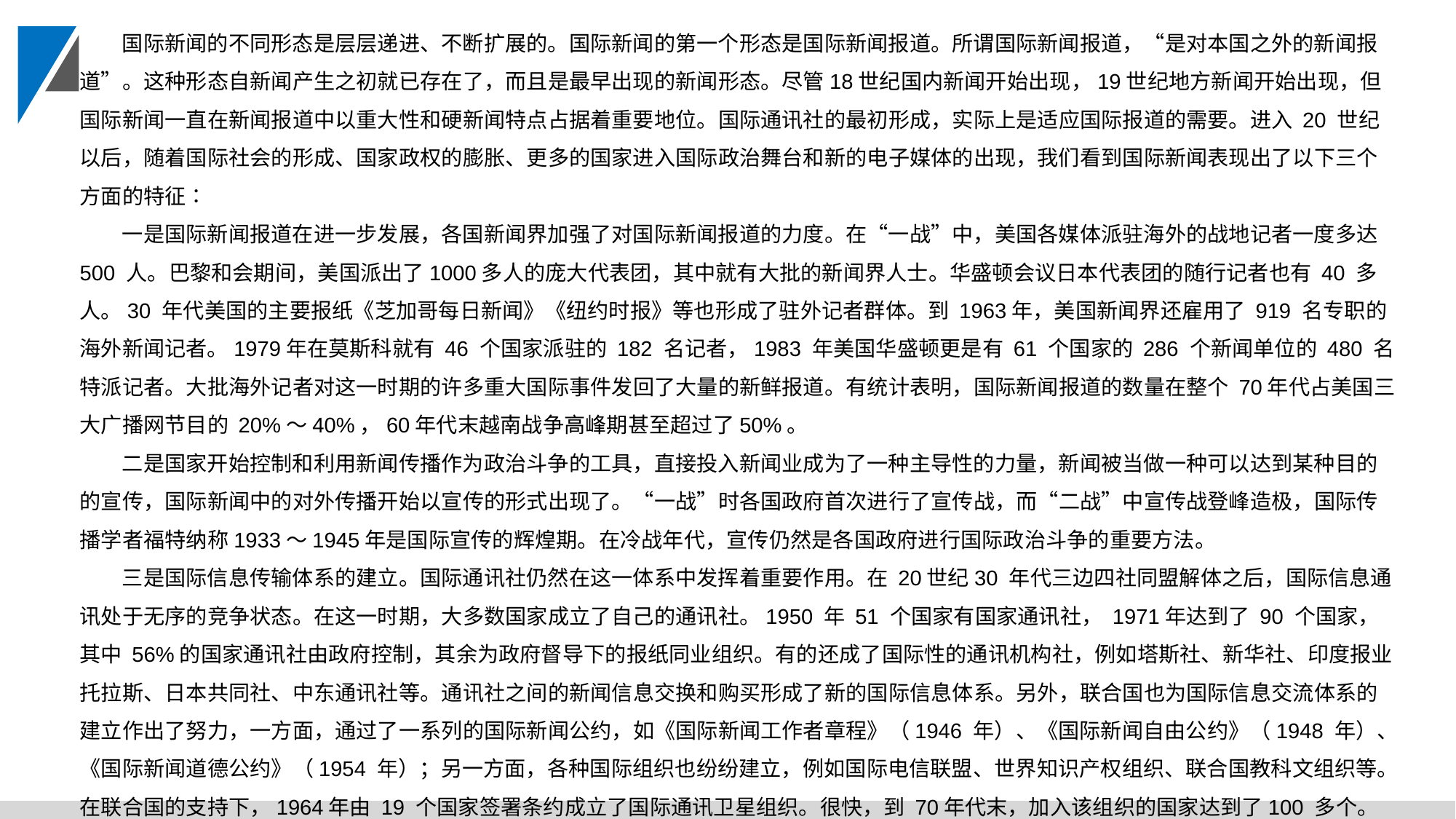

国际新闻的不同形态是层层递进、不断扩展的。国际新闻的第一个形态是国际新闻报道。所谓国际新闻报道，“是对本国之外的新闻报道”。这种形态自新闻产生之初就已存在了，而且是最早出现的新闻形态。尽管18世纪国内新闻开始出现，19世纪地方新闻开始出现，但国际新闻一直在新闻报道中以重大性和硬新闻特点占据着重要地位。国际通讯社的最初形成，实际上是适应国际报道的需要。进入 20 世纪以后，随着国际社会的形成、国家政权的膨胀、更多的国家进入国际政治舞台和新的电子媒体的出现，我们看到国际新闻表现出了以下三个方面的特征∶
一是国际新闻报道在进一步发展，各国新闻界加强了对国际新闻报道的力度。在“一战”中，美国各媒体派驻海外的战地记者一度多达 500 人。巴黎和会期间，美国派出了1000多人的庞大代表团，其中就有大批的新闻界人士。华盛顿会议日本代表团的随行记者也有 40 多人。30 年代美国的主要报纸《芝加哥每日新闻》《纽约时报》等也形成了驻外记者群体。到 1963年，美国新闻界还雇用了 919 名专职的海外新闻记者。1979年在莫斯科就有 46 个国家派驻的 182 名记者，1983 年美国华盛顿更是有 61 个国家的 286 个新闻单位的 480 名特派记者。大批海外记者对这一时期的许多重大国际事件发回了大量的新鲜报道。有统计表明，国际新闻报道的数量在整个 70年代占美国三大广播网节目的 20%～40%，60年代末越南战争高峰期甚至超过了50%。
二是国家开始控制和利用新闻传播作为政治斗争的工具，直接投入新闻业成为了一种主导性的力量，新闻被当做一种可以达到某种目的的宣传，国际新闻中的对外传播开始以宣传的形式出现了。“一战”时各国政府首次进行了宣传战，而“二战”中宣传战登峰造极，国际传播学者福特纳称1933～1945年是国际宣传的辉煌期。在冷战年代，宣传仍然是各国政府进行国际政治斗争的重要方法。
三是国际信息传输体系的建立。国际通讯社仍然在这一体系中发挥着重要作用。在 20世纪30 年代三边四社同盟解体之后，国际信息通讯处于无序的竞争状态。在这一时期，大多数国家成立了自己的通讯社。1950 年 51 个国家有国家通讯社， 1971年达到了 90 个国家，其中 56%的国家通讯社由政府控制，其余为政府督导下的报纸同业组织。有的还成了国际性的通讯机构社，例如塔斯社、新华社、印度报业托拉斯、日本共同社、中东通讯社等。通讯社之间的新闻信息交换和购买形成了新的国际信息体系。另外，联合国也为国际信息交流体系的建立作出了努力，一方面，通过了一系列的国际新闻公约，如《国际新闻工作者章程》（1946 年）、《国际新闻自由公约》（1948 年）、《国际新闻道德公约》（1954 年）；另一方面，各种国际组织也纷纷建立，例如国际电信联盟、世界知识产权组织、联合国教科文组织等。在联合国的支持下，1964年由 19 个国家签署条约成立了国际通讯卫星组织。很快，到 70年代末，加入该组织的国家达到了100 多个。